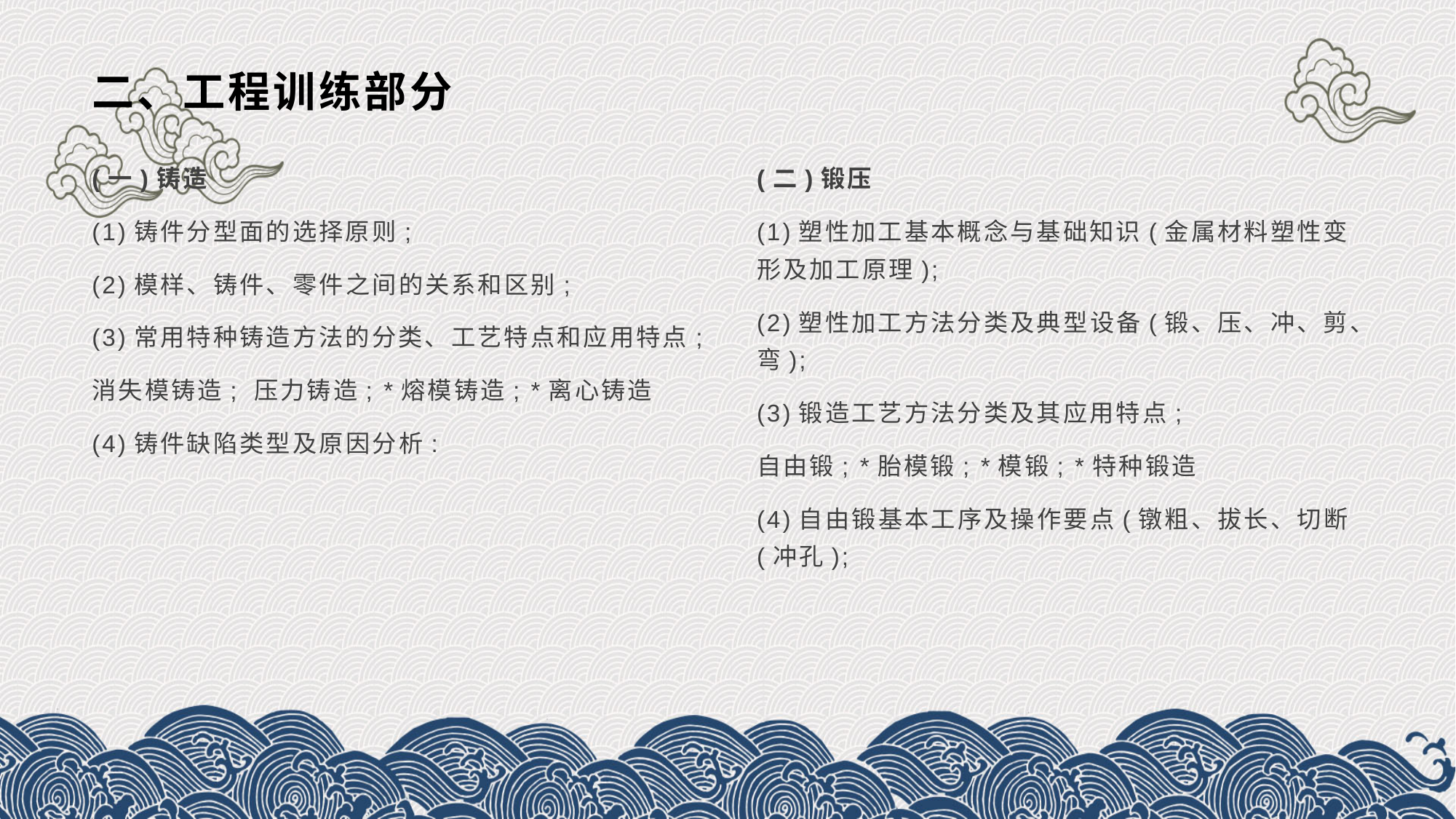

# 二、工程训练部分
(一)铸造
(1)铸件分型面的选择原则;
(2)模样、铸件、零件之间的关系和区别;
(3)常用特种铸造方法的分类、工艺特点和应用特点;
消失模铸造; 压力铸造; *熔模铸造; *离心铸造
(4)铸件缺陷类型及原因分析:
(二)锻压
(1)塑性加工基本概念与基础知识(金属材料塑性变形及加工原理);
(2)塑性加工方法分类及典型设备(锻、压、冲、剪、弯);
(3)锻造工艺方法分类及其应用特点;
自由锻; *胎模锻; *模锻; *特种锻造
(4)自由锻基本工序及操作要点(镦粗、拔长、切断(冲孔);